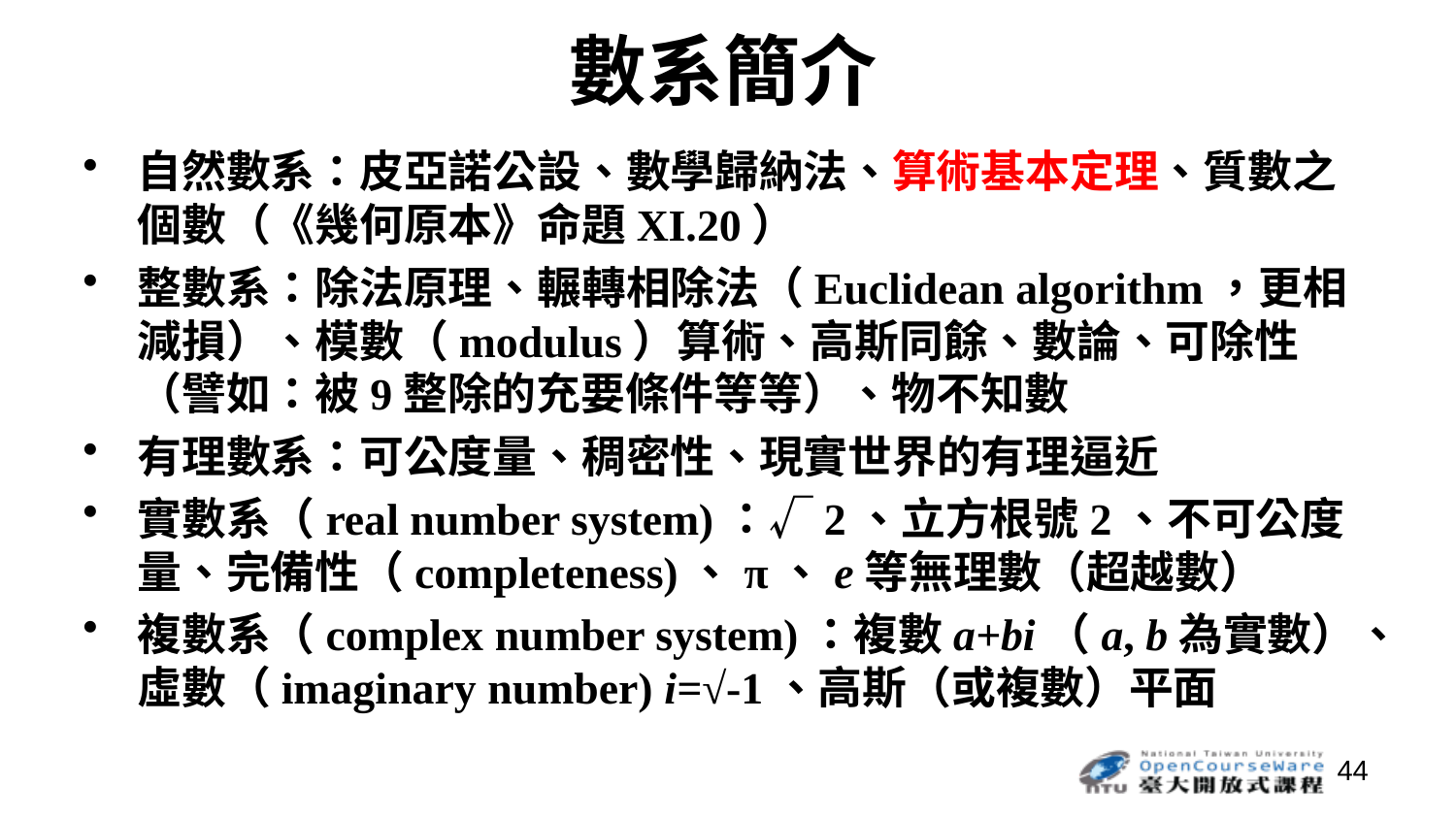

# 數系簡介
自然數系：皮亞諾公設、數學歸納法、算術基本定理、質數之個數（《幾何原本》命題XI.20）
整數系：除法原理、輾轉相除法（Euclidean algorithm，更相減損）、模數（modulus）算術、高斯同餘、數論、可除性（譬如：被9整除的充要條件等等）、物不知數
有理數系：可公度量、稠密性、現實世界的有理逼近
實數系（real number system)：√2、立方根號2、不可公度量、完備性（completeness)、π、e等無理數（超越數）
複數系（complex number system)：複數a+bi（a, b為實數）、虛數（imaginary number) i=√-1、高斯（或複數）平面
44